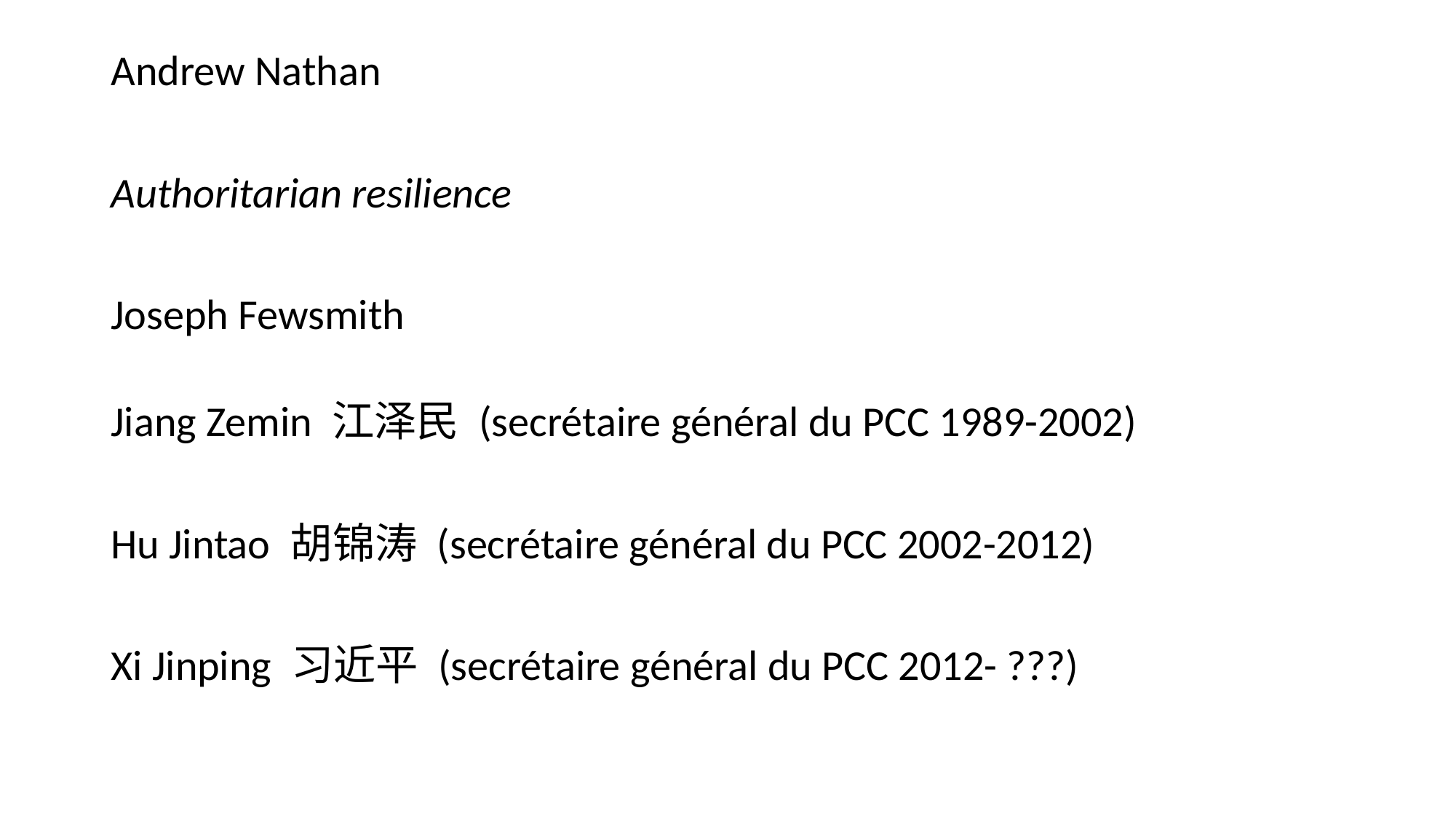

#
Andrew Nathan

Authoritarian resilience

Joseph Fewsmith
Jiang Zemin 江泽民 (secrétaire général du PCC 1989-2002)

Hu Jintao 胡锦涛 (secrétaire général du PCC 2002-2012)

Xi Jinping 习近平 (secrétaire général du PCC 2012- ???)